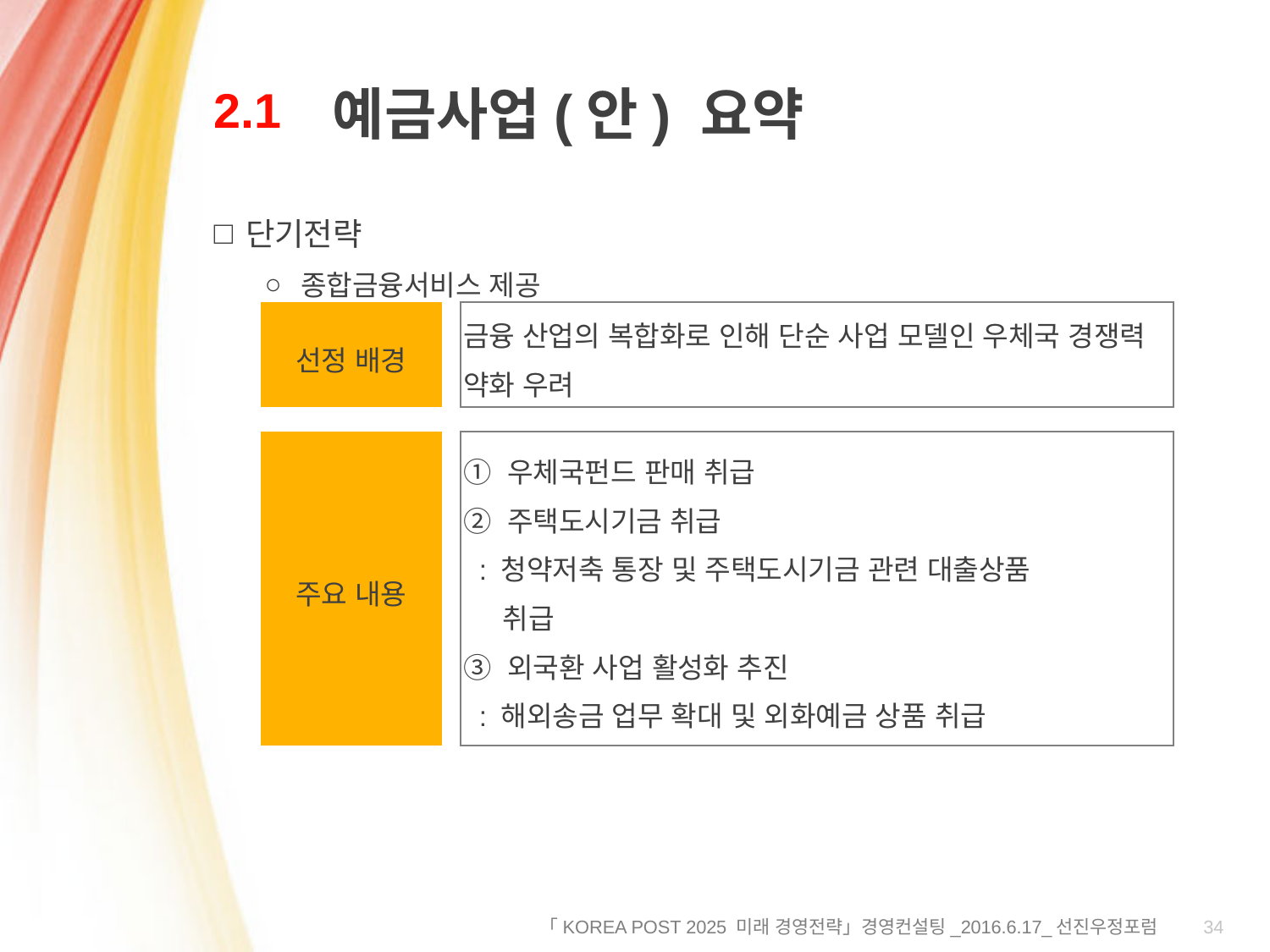

# 2.1
예금사업(안) 요약
단기전략
종합금융서비스 제공
| 선정 배경 |  | 금융 산업의 복합화로 인해 단순 사업 모델인 우체국 경쟁력 약화 우려 |
| --- | --- | --- |
|  |  |  |
| 주요 내용 |  | ① 우체국펀드 판매 취급 ② 주택도시기금 취급 : 청약저축 통장 및 주택도시기금 관련 대출상품 취급 ③ 외국환 사업 활성화 추진 : 해외송금 업무 확대 및 외화예금 상품 취급 |
34